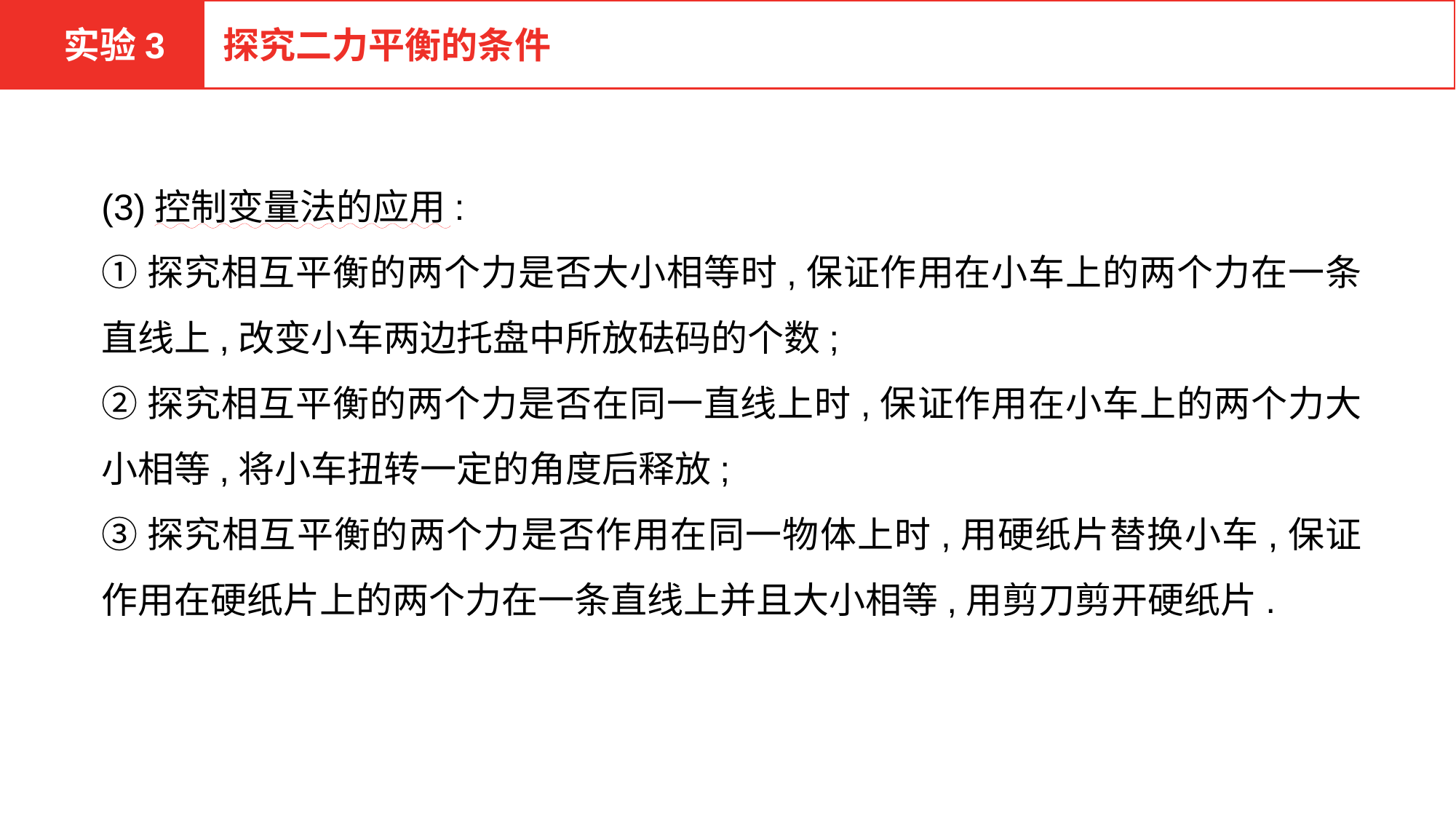

实验3
探究二力平衡的条件
(3)控制变量法的应用:
①探究相互平衡的两个力是否大小相等时,保证作用在小车上的两个力在一条直线上,改变小车两边托盘中所放砝码的个数;
②探究相互平衡的两个力是否在同一直线上时,保证作用在小车上的两个力大小相等,将小车扭转一定的角度后释放;
③探究相互平衡的两个力是否作用在同一物体上时,用硬纸片替换小车,保证作用在硬纸片上的两个力在一条直线上并且大小相等,用剪刀剪开硬纸片.